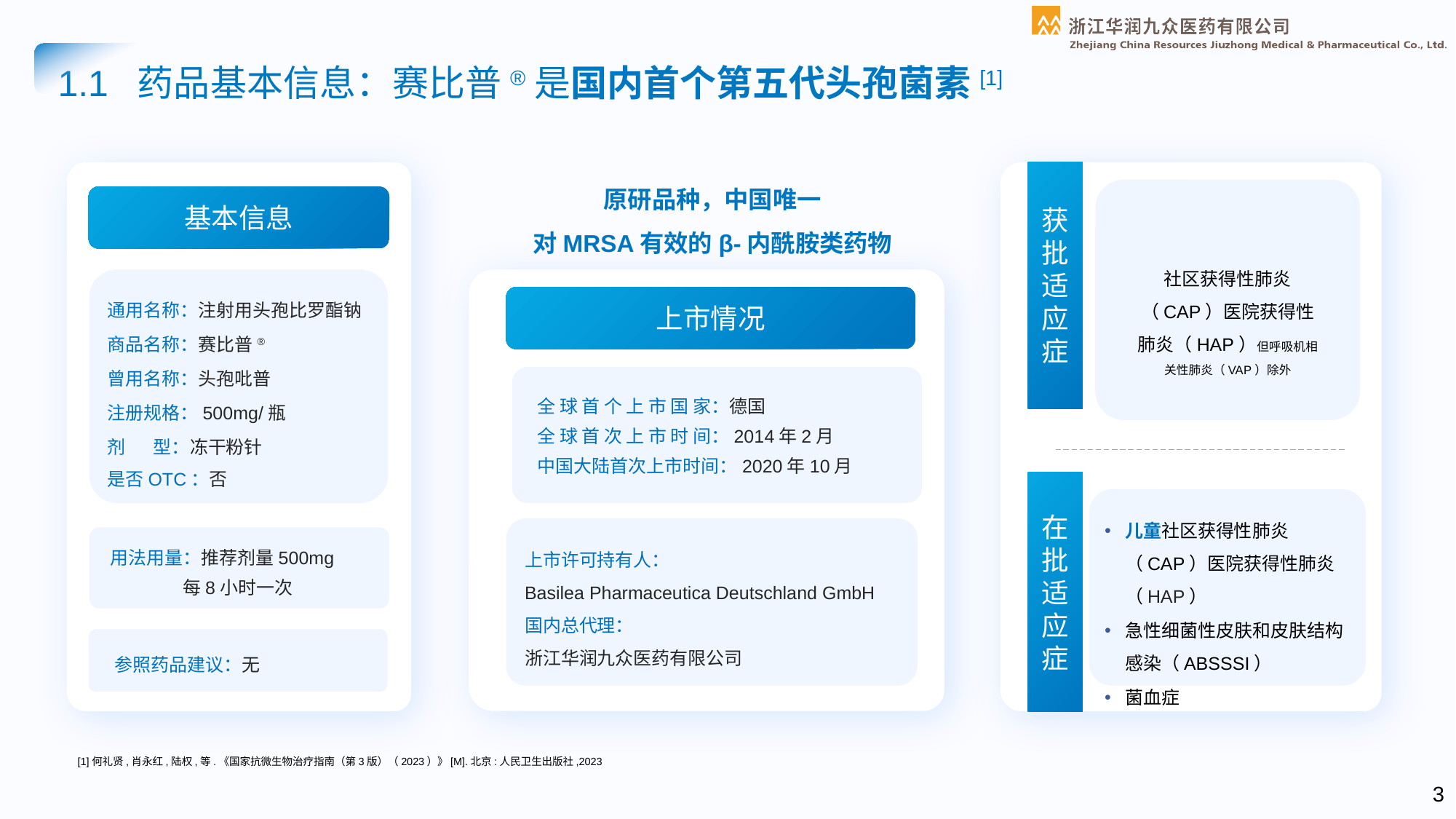

1.1  药品基本信息：赛比普®是国内首个第五代头孢菌素[1]
获批适应症
原研品种，中国唯一
对MRSA有效的β-内酰胺类药物

基本信息

社区获得性肺炎（CAP）医院获得性肺炎（HAP）但呼吸机相关性肺炎（VAP）除外

通用名称：注射用头孢比罗酯钠
商品名称：赛比普®
曾用名称：头孢吡普
注册规格：500mg/瓶
剂       型：冻干粉针
是否OTC：否
上市情况

全 球 首 个 上 市 国 家：德国
全 球 首 次 上 市 时 间：2014年2月
中国大陆首次上市时间：2020年10月
在批适应症

儿童社区获得性肺炎（CAP）医院获得性肺炎（HAP）
急性细菌性皮肤和皮肤结构感染（ABSSSI）
菌血症

上市许可持有人：
Basilea Pharmaceutica Deutschland GmbH
国内总代理：
浙江华润九众医药有限公司
用法用量：推荐剂量500mg
                 每8小时一次

参照药品建议：无
[1]何礼贤,肖永红,陆权,等.《国家抗微生物治疗指南（第3版）（2023）》[M].北京:人民卫生出版社,2023
3